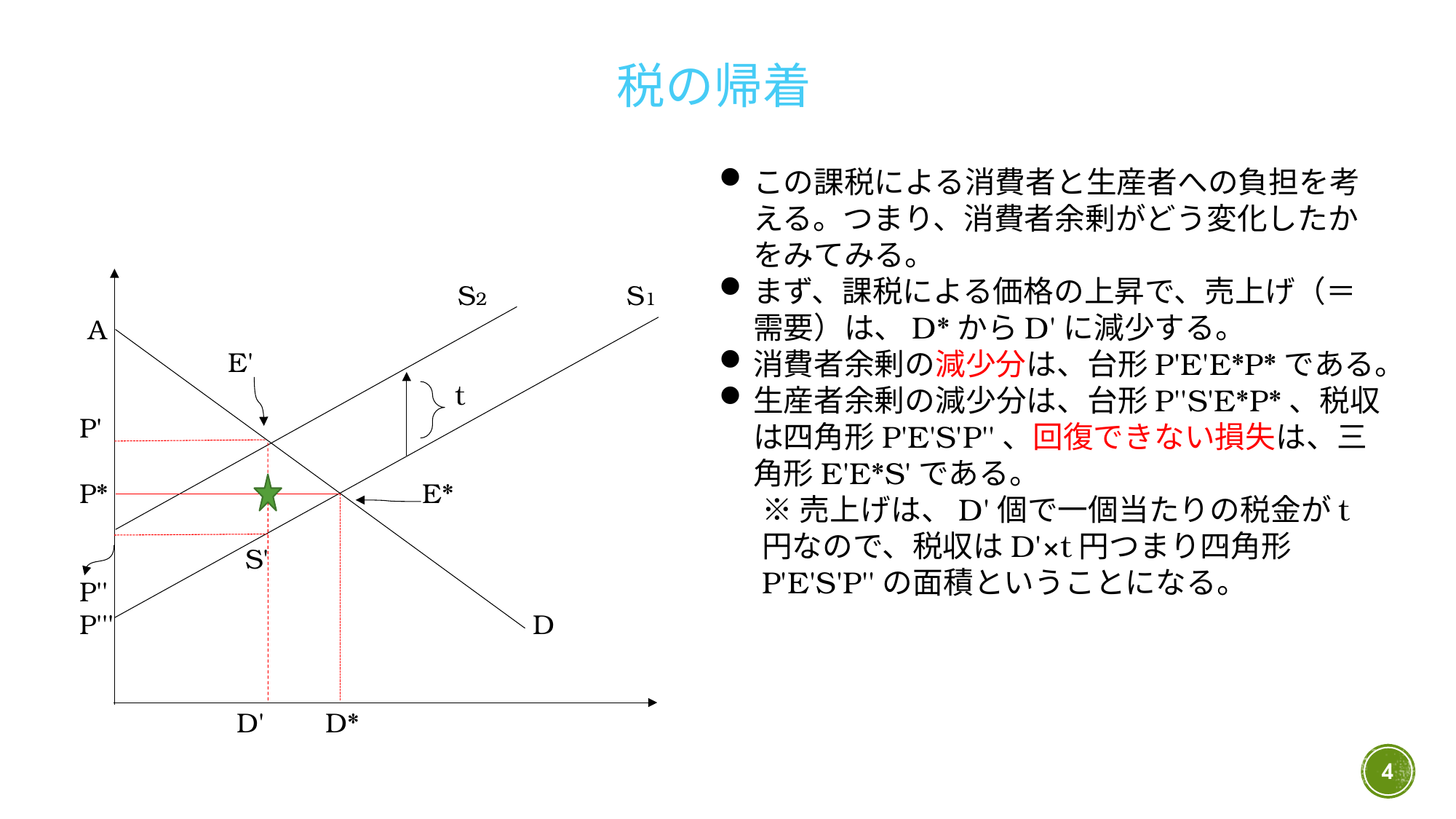

税の帰着

                                            S2                S1
   A
                   E'
                                             t
  P'

  P*                                    E*

                     S'
  P''
  P'''                                                D

                    D'       D*
この課税による消費者と生産者への負担を考える。つまり、消費者余剰がどう変化したかをみてみる。
まず、課税による価格の上昇で、売上げ（＝需要）は、D*からD'に減少する。
消費者余剰の減少分は、台形P'E'E*P*である。
生産者余剰の減少分は、台形P''S'E*P*、税収は四角形P'E'S'P''、回復できない損失は、三角形E'E*S'である。
※売上げは、D'個で一個当たりの税金がt円なので、税収はD'×t円つまり四角形P'E'S'P''の面積ということになる。

4